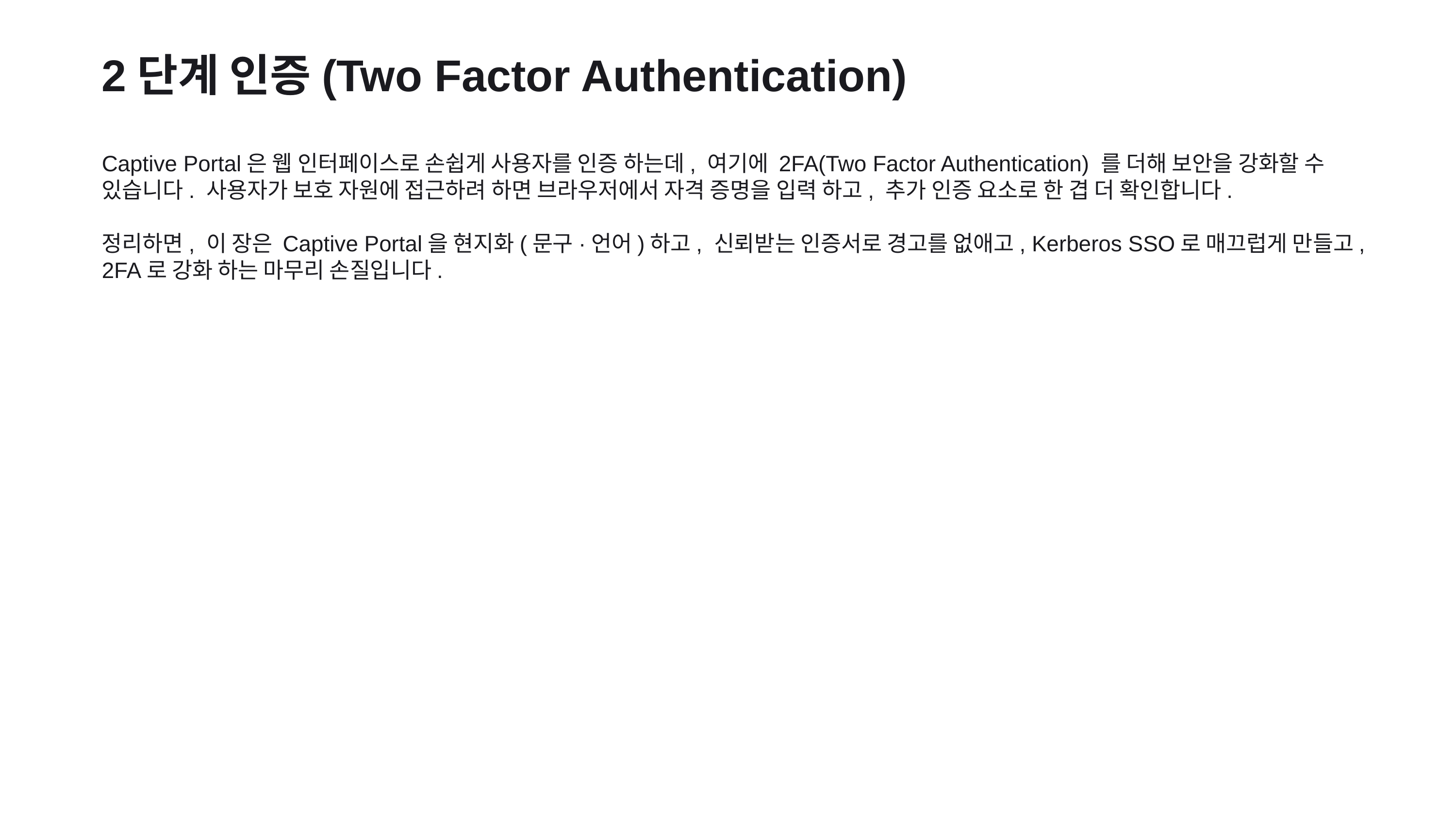

2단계 인증(Two Factor Authentication)
Captive Portal은 웹 인터페이스로 손쉽게 사용자를 인증 하는데, 여기에 2FA(Two Factor Authentication) 를 더해 보안을 강화할 수 있습니다. 사용자가 보호 자원에 접근하려 하면 브라우저에서 자격 증명을 입력 하고, 추가 인증 요소로 한 겹 더 확인합니다.

정리하면, 이 장은 Captive Portal을 현지화(문구·언어)하고, 신뢰받는 인증서로 경고를 없애고, Kerberos SSO로 매끄럽게 만들고, 2FA로 강화 하는 마무리 손질입니다.